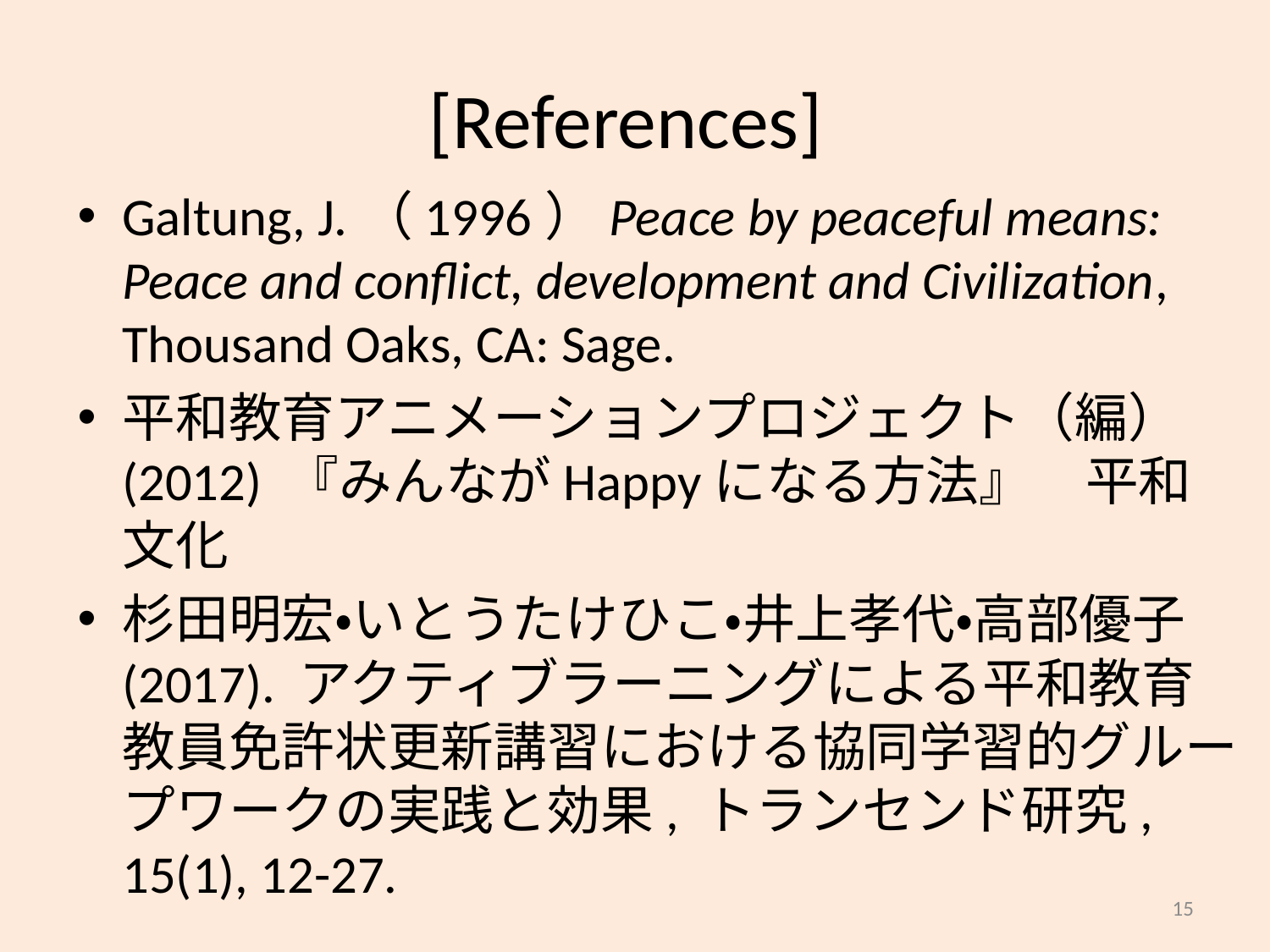

# [References]
Galtung, J.（1996）Peace by peaceful means: Peace and conflict, development and Civilization, Thousand Oaks, CA: Sage.
平和教育アニメーションプロジェクト（編） (2012) 『みんながHappyになる方法』　平和文化
杉田明宏・いとうたけひこ・井上孝代・高部優子 (2017). アクティブラーニングによる平和教育 教員免許状更新講習における協同学習的グループワークの実践と効果, トランセンド研究, 15(1), 12-27.
15